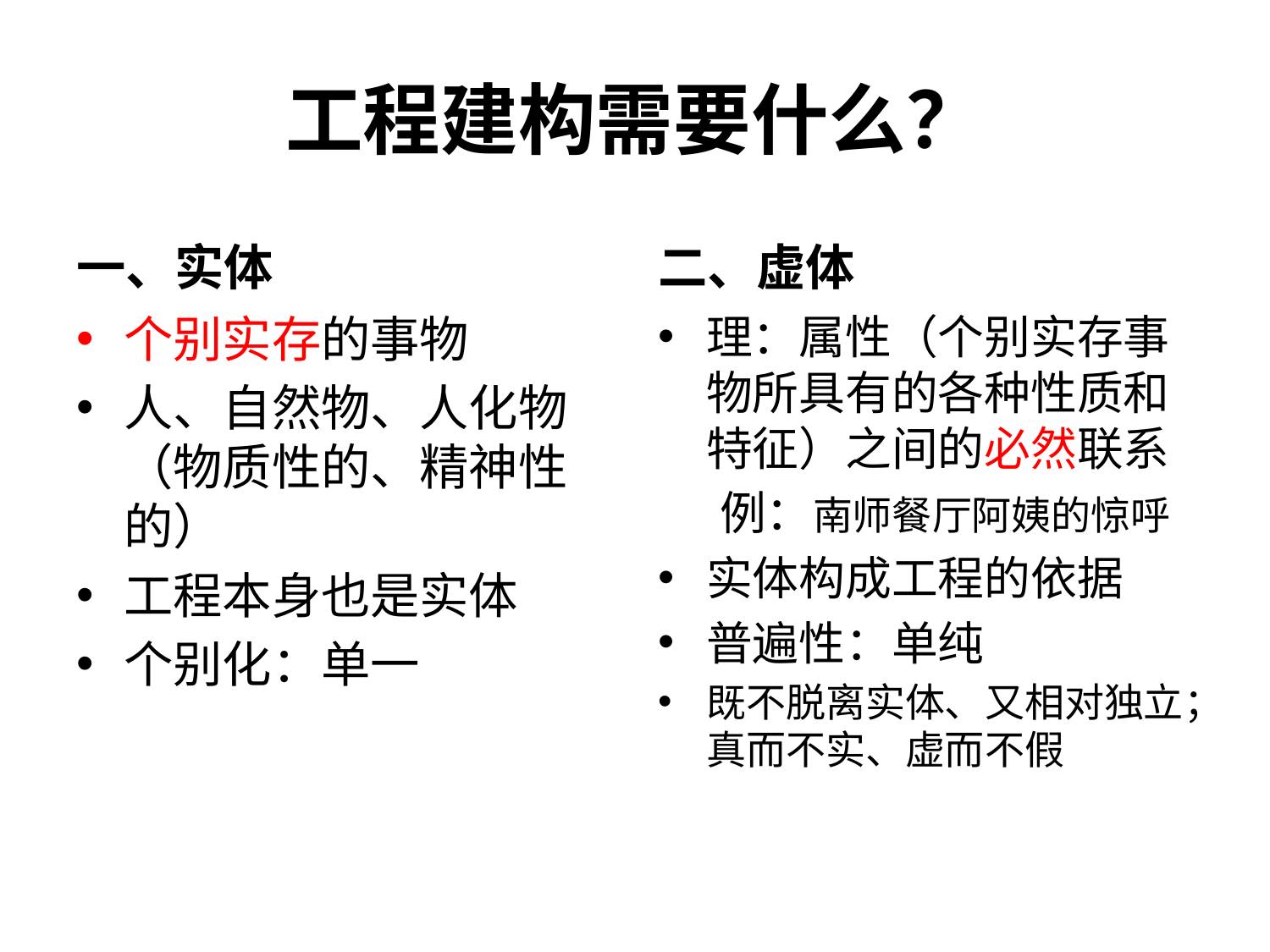

# 工程建构需要什么？
一、实体
二、虚体
个别实存的事物
人、自然物、人化物（物质性的、精神性的）
工程本身也是实体
个别化：单一

理：属性（个别实存事物所具有的各种性质和特征）之间的必然联系
     例：南师餐厅阿姨的惊呼
实体构成工程的依据
普遍性：单纯
既不脱离实体、又相对独立；真而不实、虚而不假